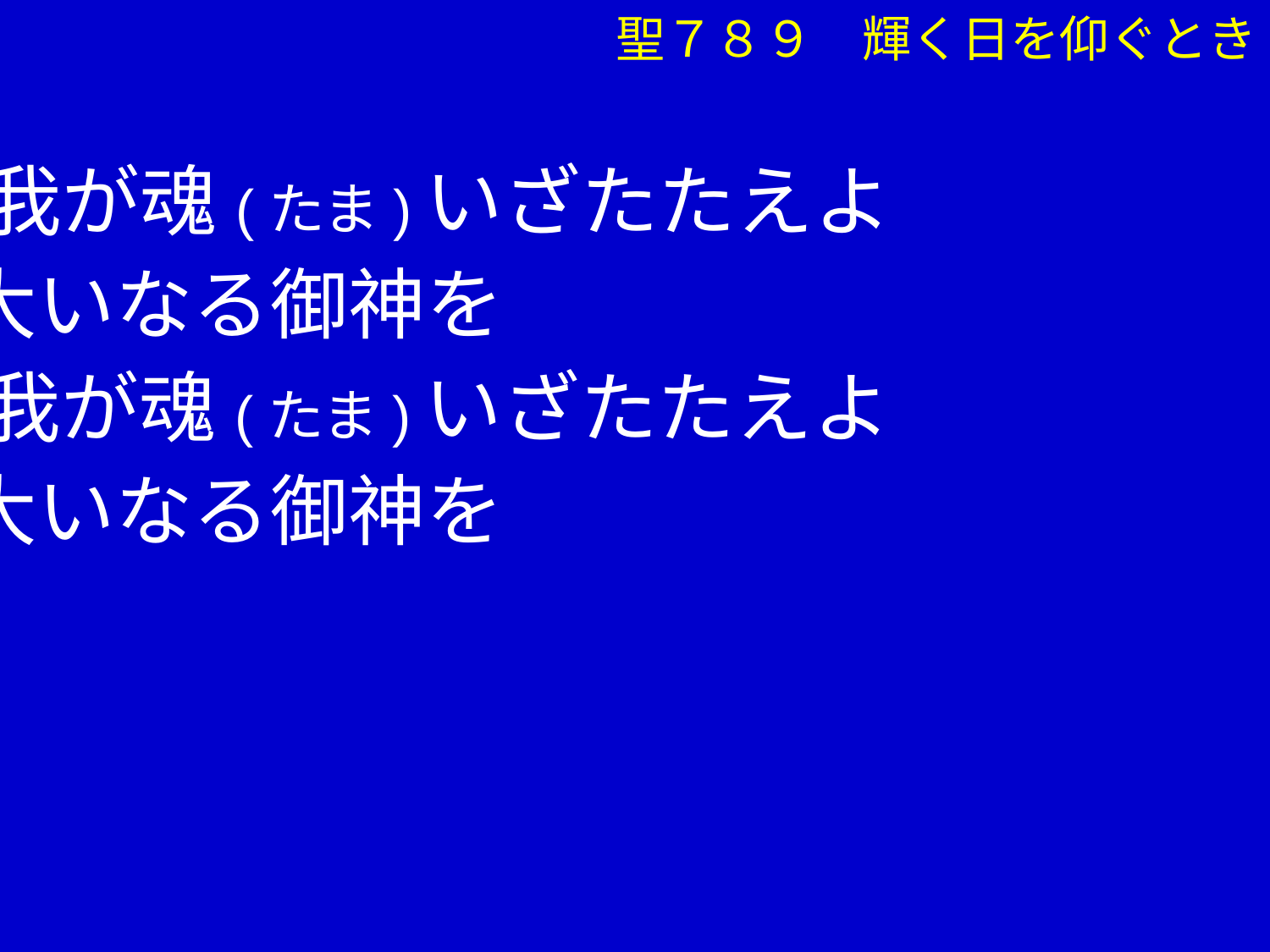

聖７８９　輝く日を仰ぐとき

　 我が魂(たま)いざたたえよ
   大いなる御神を
　 　我が魂(たま)いざたたえよ
   大いなる御神を